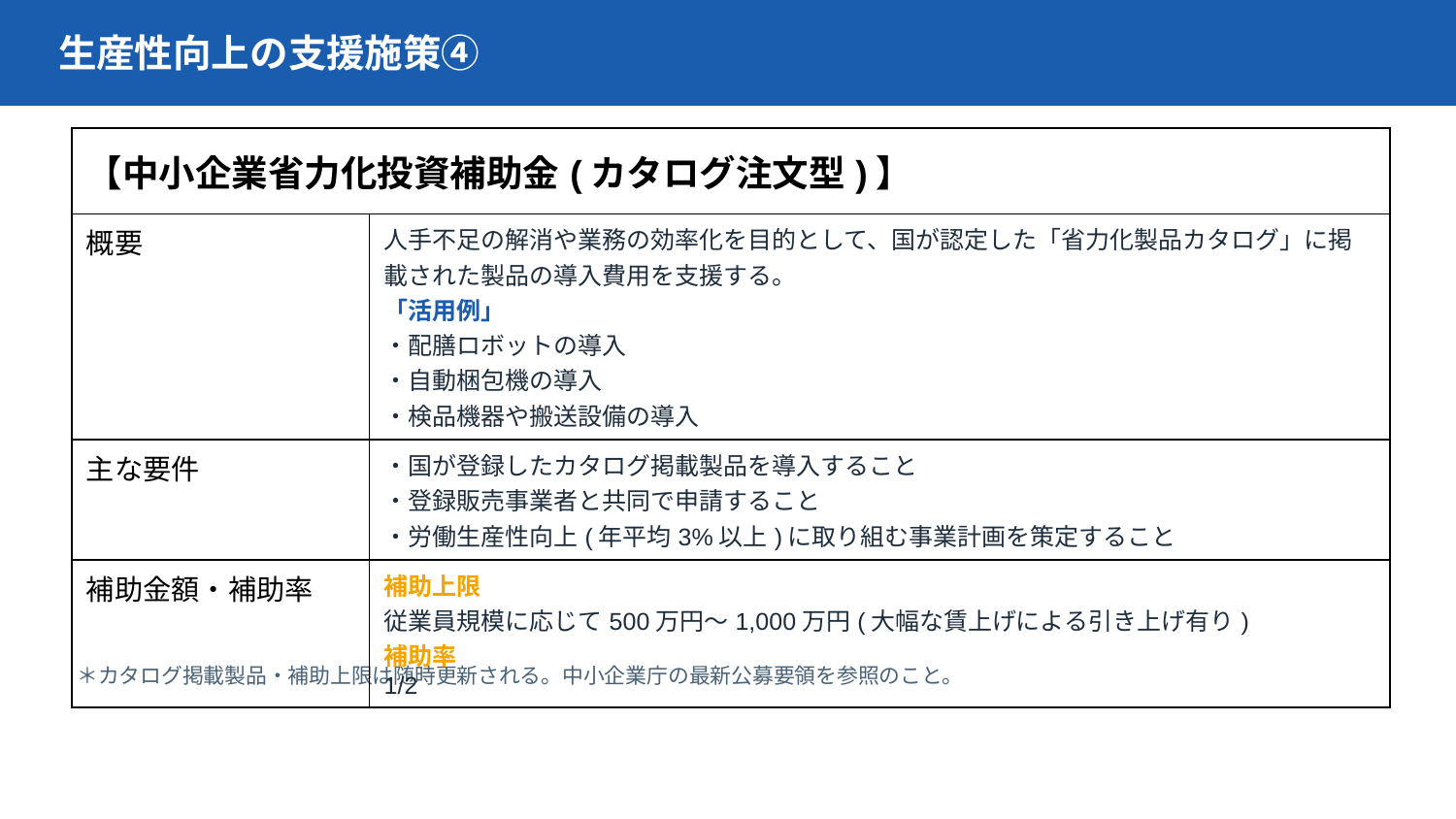

生産性向上の支援施策④
| 【中小企業省力化投資補助金(カタログ注文型)】 |  |
| --- | --- |
| 概要 | 人手不足の解消や業務の効率化を目的として、国が認定した「省力化製品カタログ」に掲載された製品の導入費用を支援する。 「活用例」 ・配膳ロボットの導入 ・自動梱包機の導入 ・検品機器や搬送設備の導入 |
| 主な要件 | ・国が登録したカタログ掲載製品を導入すること ・登録販売事業者と共同で申請すること ・労働生産性向上(年平均3%以上)に取り組む事業計画を策定すること |
| 補助金額・補助率 | 補助上限 従業員規模に応じて500万円〜1,000万円(大幅な賃上げによる引き上げ有り) 補助率 1/2 |
＊カタログ掲載製品・補助上限は随時更新される。中小企業庁の最新公募要領を参照のこと。